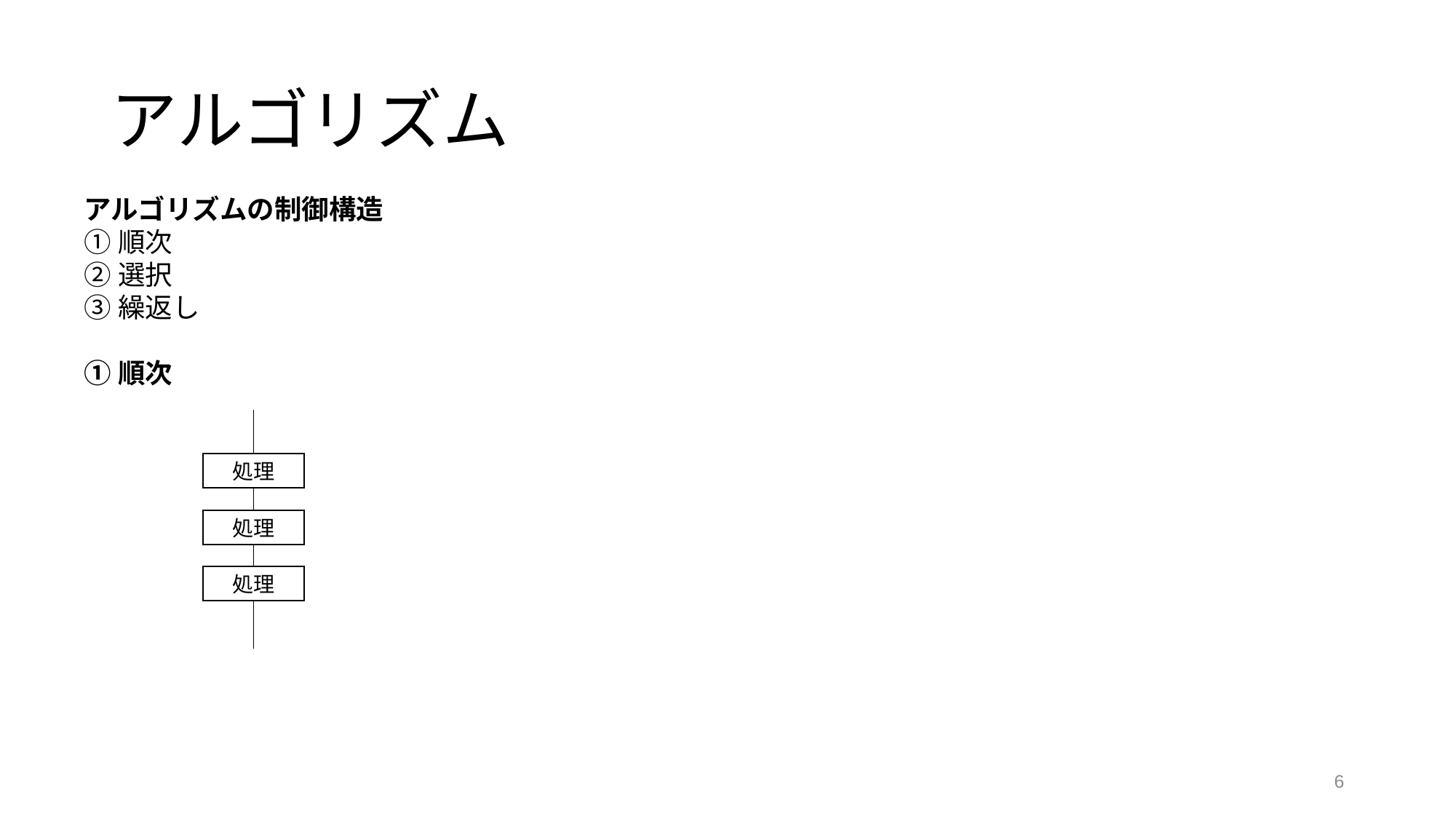

# アルゴリズム
アルゴリズムの制御構造
①順次
②選択
③繰返し

①順次

処理
処理
処理
6